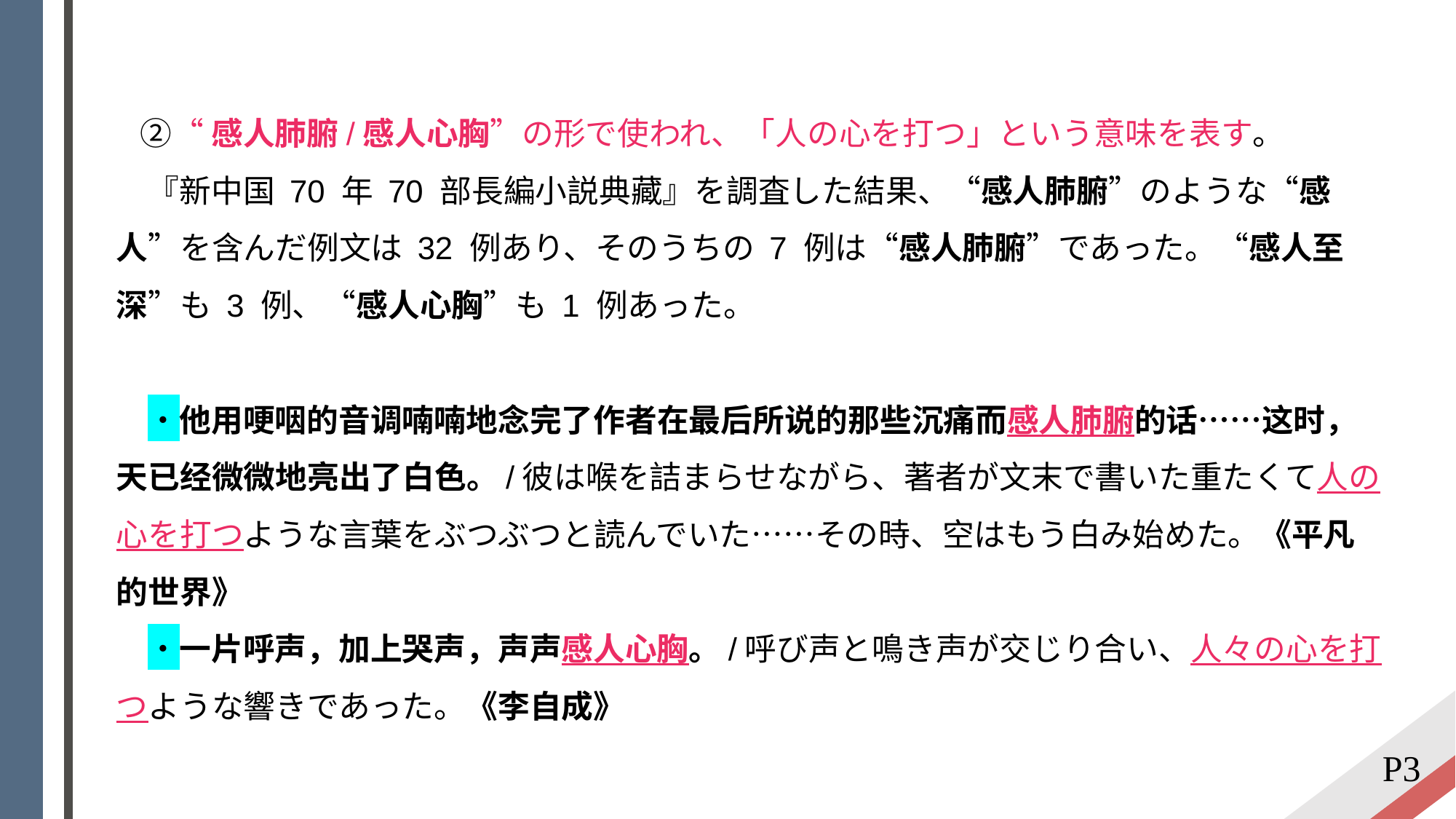

②“感人肺腑/感人心胸”の形で使われ、「人の心を打つ」という意味を表す。
 『新中国 70 年 70 部長編小説典藏』を調査した結果、“感人肺腑”のような“感人”を含んだ例文は 32 例あり、そのうちの 7 例は“感人肺腑”であった。“感人至深”も 3 例、“感人心胸”も 1 例あった。

 ・他用哽咽的音调喃喃地念完了作者在最后所说的那些沉痛而感人肺腑的话……这时，天已经微微地亮出了白色。/彼は喉を詰まらせながら、著者が文末で書いた重たくて人の心を打つような言葉をぶつぶつと読んでいた……その時、空はもう白み始めた。《平凡的世界》
 ・一片呼声，加上哭声，声声感人心胸。/呼び声と鳴き声が交じり合い、人々の心を打つような響きであった。《李自成》

P3